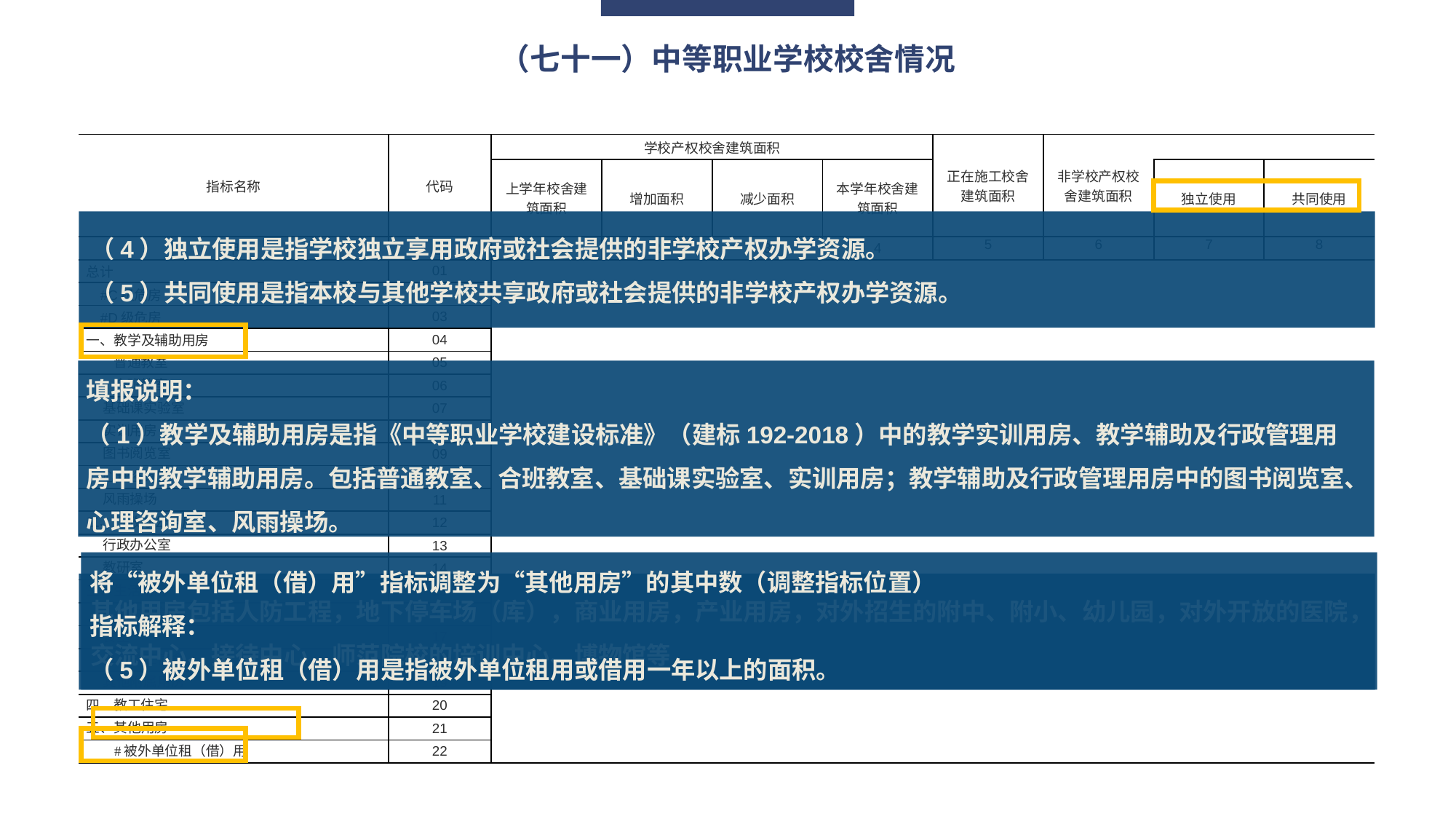

（七十一）中等职业学校校舍情况
| 指标名称 | 代码 | 学校产权校舍建筑面积 |  |  |  | 正在施工校舍建筑面积 | 非学校产权校舍建筑面积 |  |  |
| --- | --- | --- | --- | --- | --- | --- | --- | --- | --- |
|  |  | 上学年校舍建筑面积 | 增加面积 | 减少面积 | 本学年校舍建筑面积 |  |  | 独立使用 | 共同使用 |
| 甲 | 乙 | 1 | 2 | 3 | 4 | 5 | 6 | 7 | 8 |
| 总计 | 01 |  |  |  |  |  |  |  |  |
| #C级危房 | 02 |  |  |  |  |  |  |  |  |
| #D级危房 | 03 |  |  |  |  |  |  |  |  |
| 一、教学及辅助用房 | 04 |  |  |  |  |  |  |  |  |
| 普通教室 | 05 |  |  |  |  |  |  |  |  |
| 合班教室 | 06 |  |  |  |  |  |  |  |  |
| 基础课实验室 | 07 |  |  |  |  |  |  |  |  |
| 实训用房 | 08 |  |  |  |  |  |  |  |  |
| 图书阅览室 | 09 |  |  |  |  |  |  |  |  |
| 心理咨询室 | 10 |  |  |  |  |  |  |  |  |
| 风雨操场 | 11 |  |  |  |  |  |  |  |  |
| 二、行政办公用房 | 12 |  |  |  |  |  |  |  |  |
| 行政办公室 | 13 |  |  |  |  |  |  |  |  |
| 教研室 | 14 |  |  |  |  |  |  |  |  |
| 三、生活用房 | 15 |  |  |  |  |  |  |  |  |
| 学生宿舍 | 16 |  |  |  |  |  |  |  |  |
| 食堂 | 17 |  |  |  |  |  |  |  |  |
| 单身教工宿舍 | 18 |  |  |  |  |  |  |  |  |
| 其他附属用房 | 19 |  |  |  |  |  |  |  |  |
| 四、教工住宅 | 20 |  |  |  |  |  |  |  |  |
| 五、其他用房 | 21 |  |  |  |  |  |  |  |  |
| #被外单位租（借）用 | 22 |  |  |  |  |  |  |  |  |

（4）独立使用是指学校独立享用政府或社会提供的非学校产权办学资源。
（5）共同使用是指本校与其他学校共享政府或社会提供的非学校产权办学资源。

填报说明：
（1）教学及辅助用房是指《中等职业学校建设标准》（建标192-2018）中的教学实训用房、教学辅助及行政管理用房中的教学辅助用房。包括普通教室、合班教室、基础课实验室、实训用房；教学辅助及行政管理用房中的图书阅览室、心理咨询室、风雨操场。

将“被外单位租（借）用”指标调整为“其他用房”的其中数（调整指标位置）
指标解释：
（5）被外单位租（借）用是指被外单位租用或借用一年以上的面积。

其他用房包括人防工程，地下停车场（库），商业用房，产业用房，对外招生的附中、附小、幼儿园，对外开放的医院，交流中心、接待中心，师范院校的培训中心、博物馆等